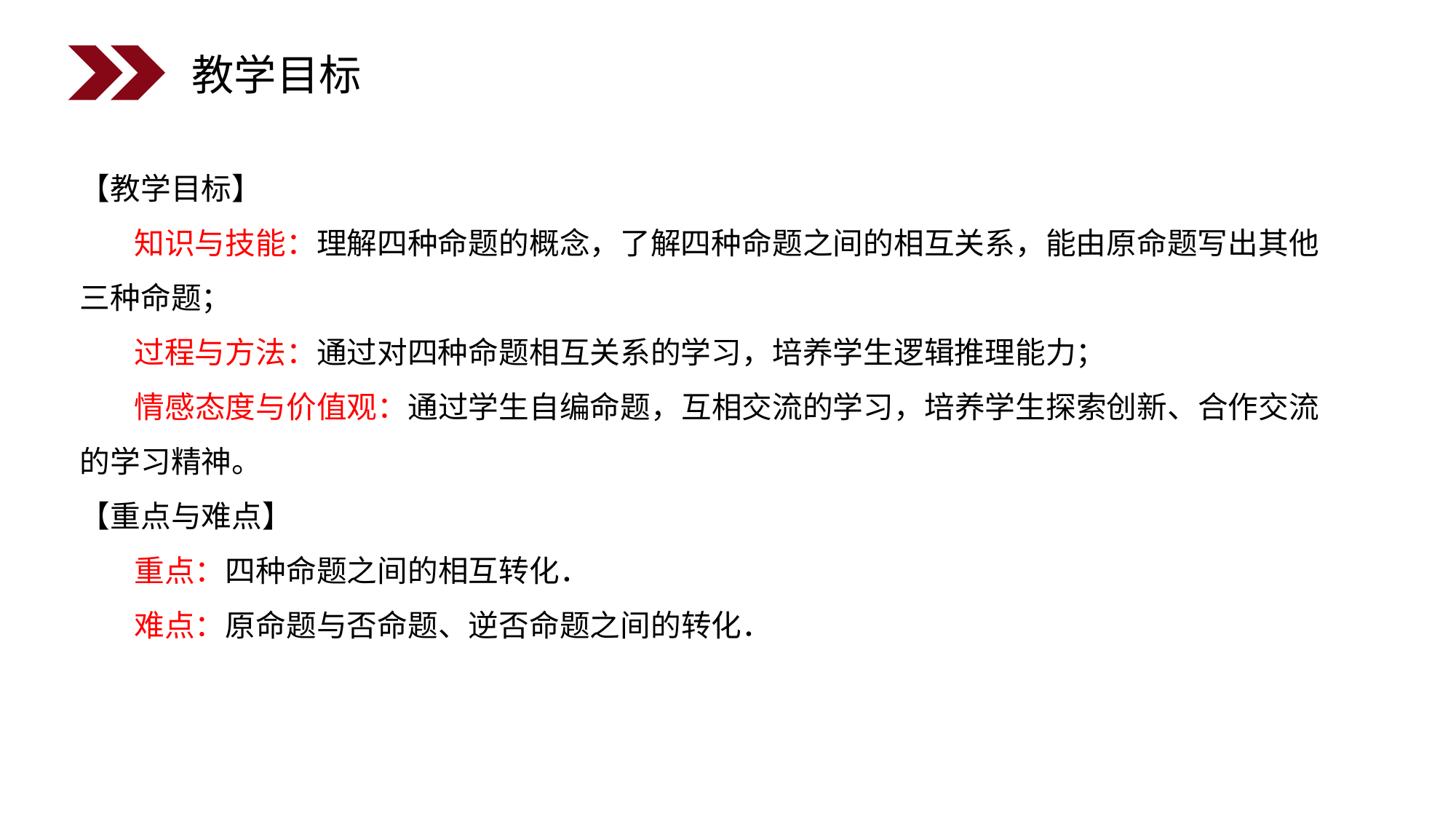

教学目标
【教学目标】
       知识与技能：理解四种命题的概念，了解四种命题之间的相互关系，能由原命题写出其他三种命题；
       过程与方法：通过对四种命题相互关系的学习，培养学生逻辑推理能力；
       情感态度与价值观：通过学生自编命题，互相交流的学习，培养学生探索创新、合作交流的学习精神。
【重点与难点】
       重点：四种命题之间的相互转化．
       难点：原命题与否命题、逆否命题之间的转化．